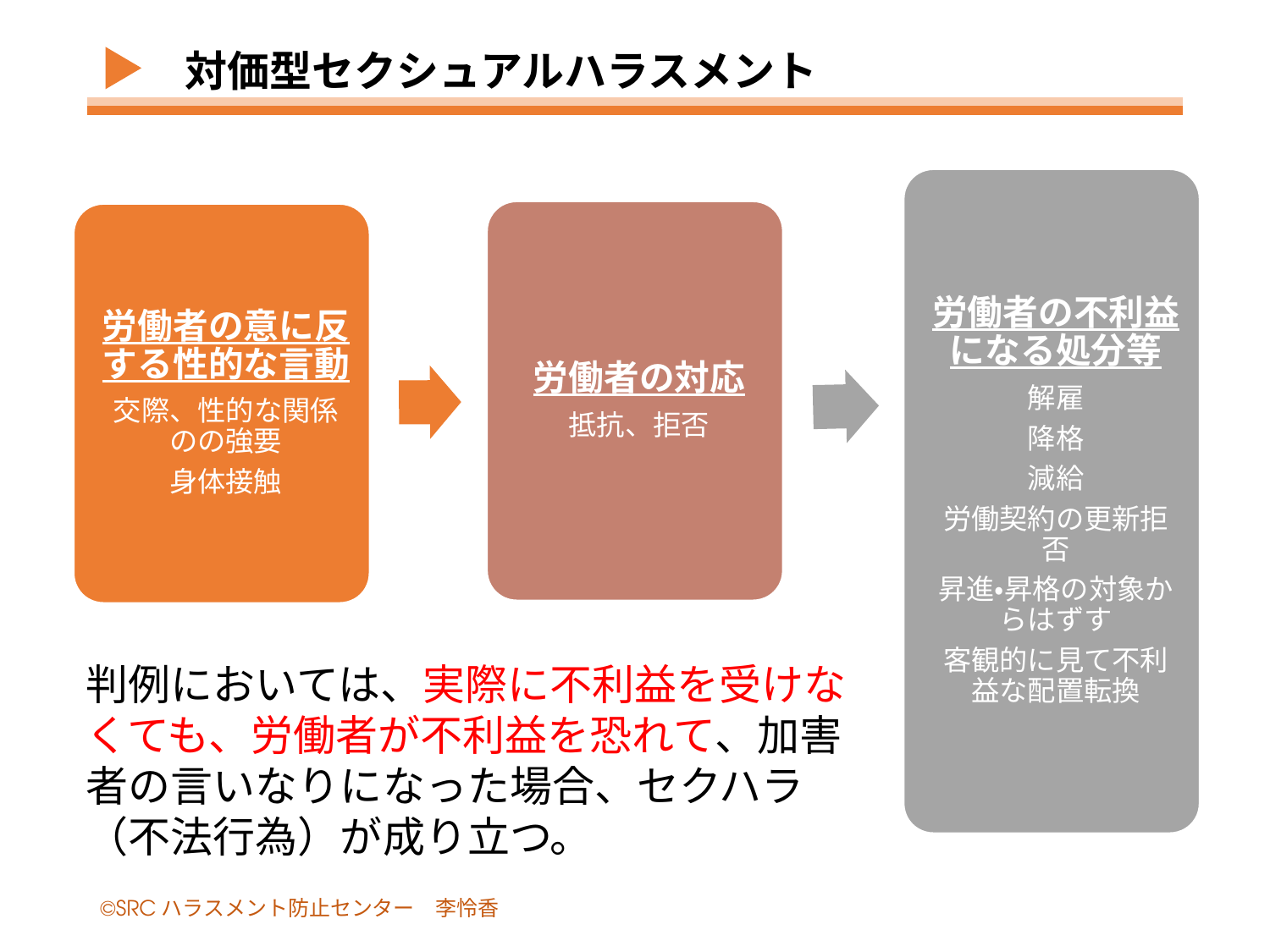

# 対価型セクシュアルハラスメント
労働者の意に反する性的な言動
交際、性的な関係のの強要
身体接触

労働者の対応
抵抗、拒否

労働者の不利益になる処分等
解雇
降格
減給
労働契約の更新拒否
昇進・昇格の対象からはずす
客観的に見て不利益な配置転換
判例においては、実際に不利益を受けなくても、労働者が不利益を恐れて、加害者の言いなりになった場合、セクハラ（不法行為）が成り立つ。

©SRCハラスメント防止センター　李怜香